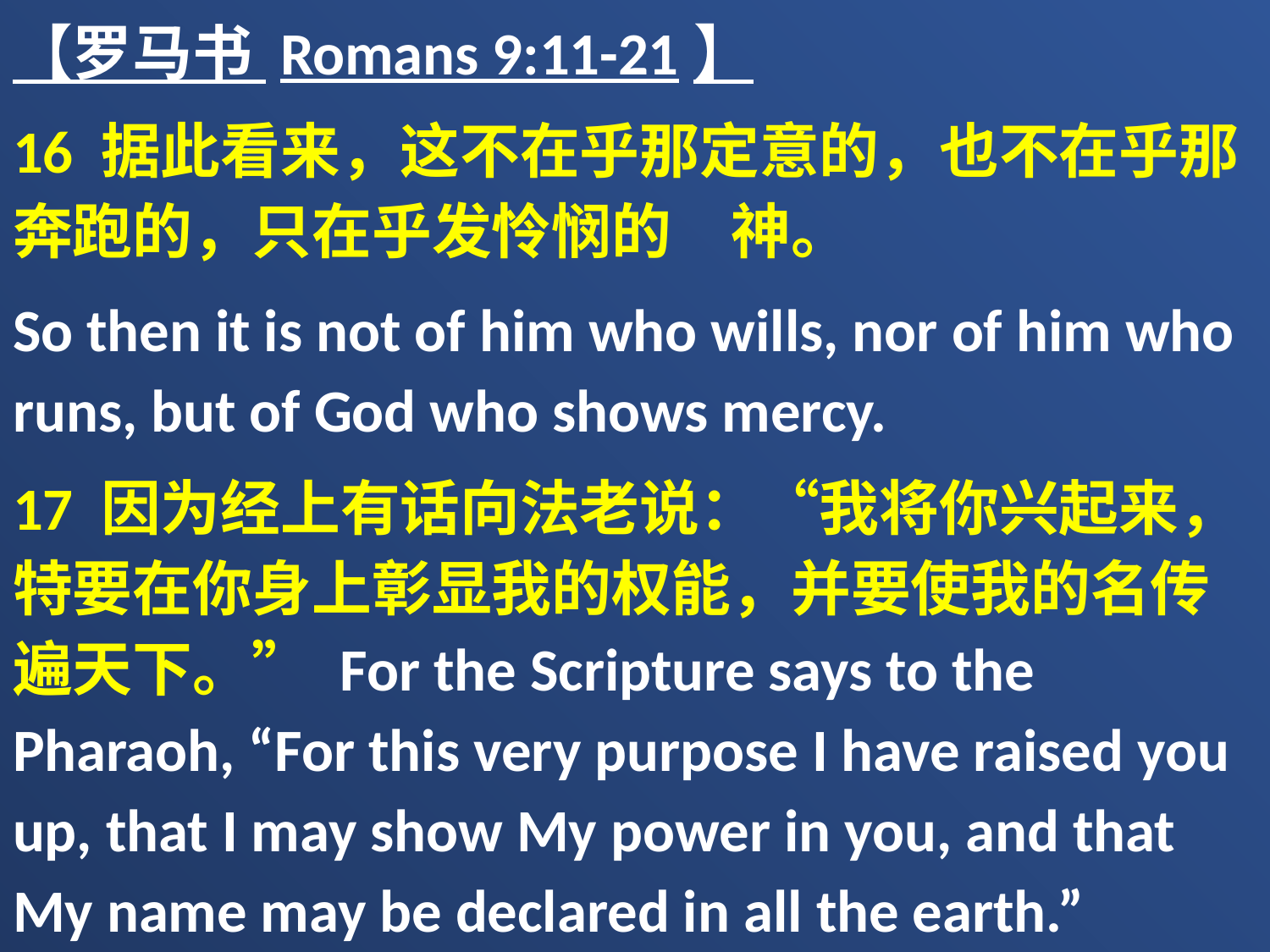

【罗马书 Romans 9:11-21】
16 据此看来，这不在乎那定意的，也不在乎那奔跑的，只在乎发怜悯的　神。
So then it is not of him who wills, nor of him who runs, but of God who shows mercy.
17 因为经上有话向法老说：“我将你兴起来，特要在你身上彰显我的权能，并要使我的名传遍天下。” For the Scripture says to the Pharaoh, “For this very purpose I have raised you up, that I may show My power in you, and that My name may be declared in all the earth.”